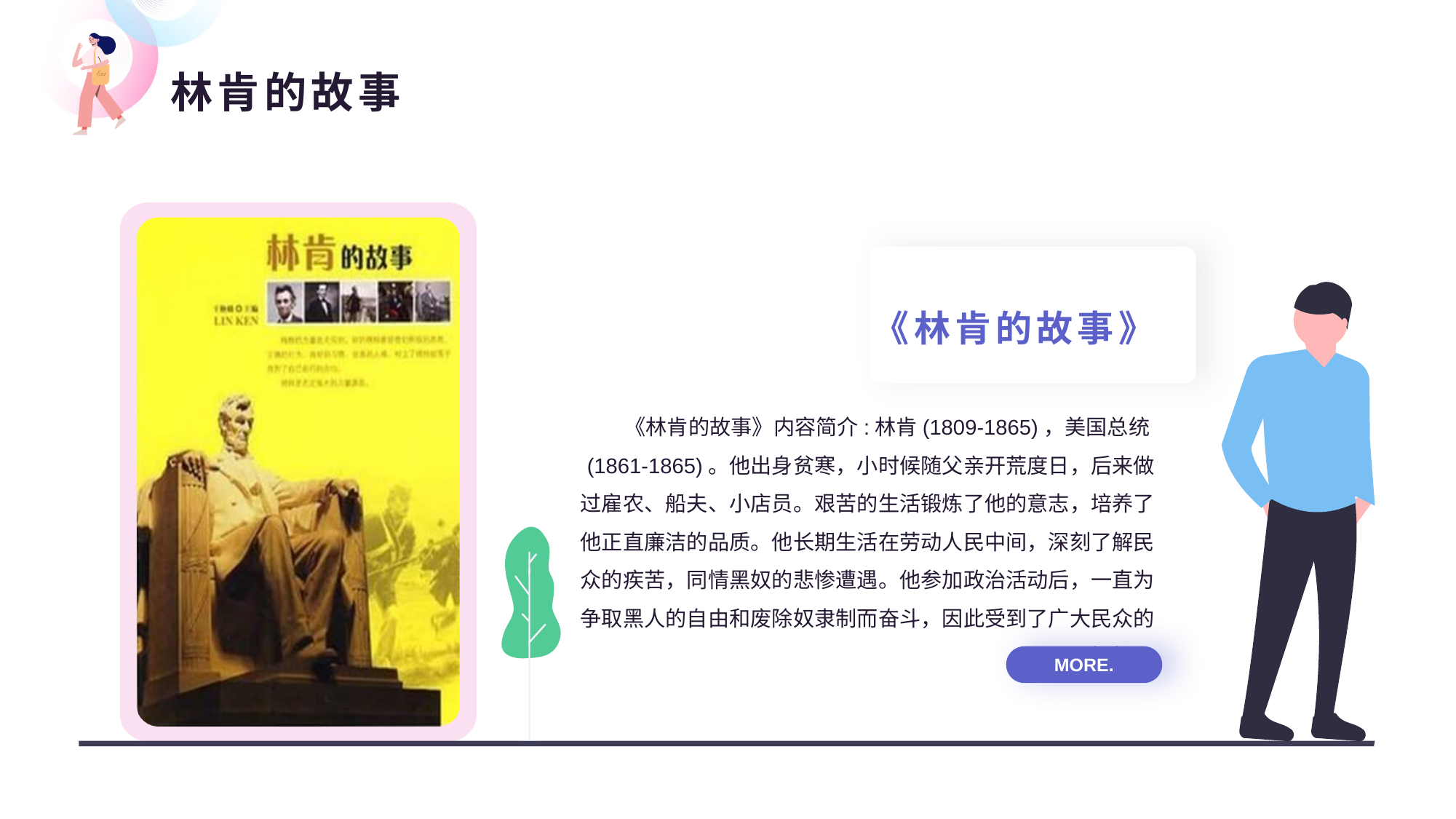

# 林肯的故事
https://www.ypppt.com/

《林肯的故事》

《林肯的故事》内容简介:林肯(1809-1865)，美国总统(1861-1865)。他出身贫寒，小时候随父亲开荒度日，后来做过雇农、船夫、小店员。艰苦的生活锻炼了他的意志，培养了他正直廉洁的品质。他长期生活在劳动人民中间，深刻了解民众的疾苦，同情黑奴的悲惨遭遇。他参加政治活动后，一直为争取黑人的自由和废除奴隶制而奋斗，因此受到了广大民众的拥护。

MORE.